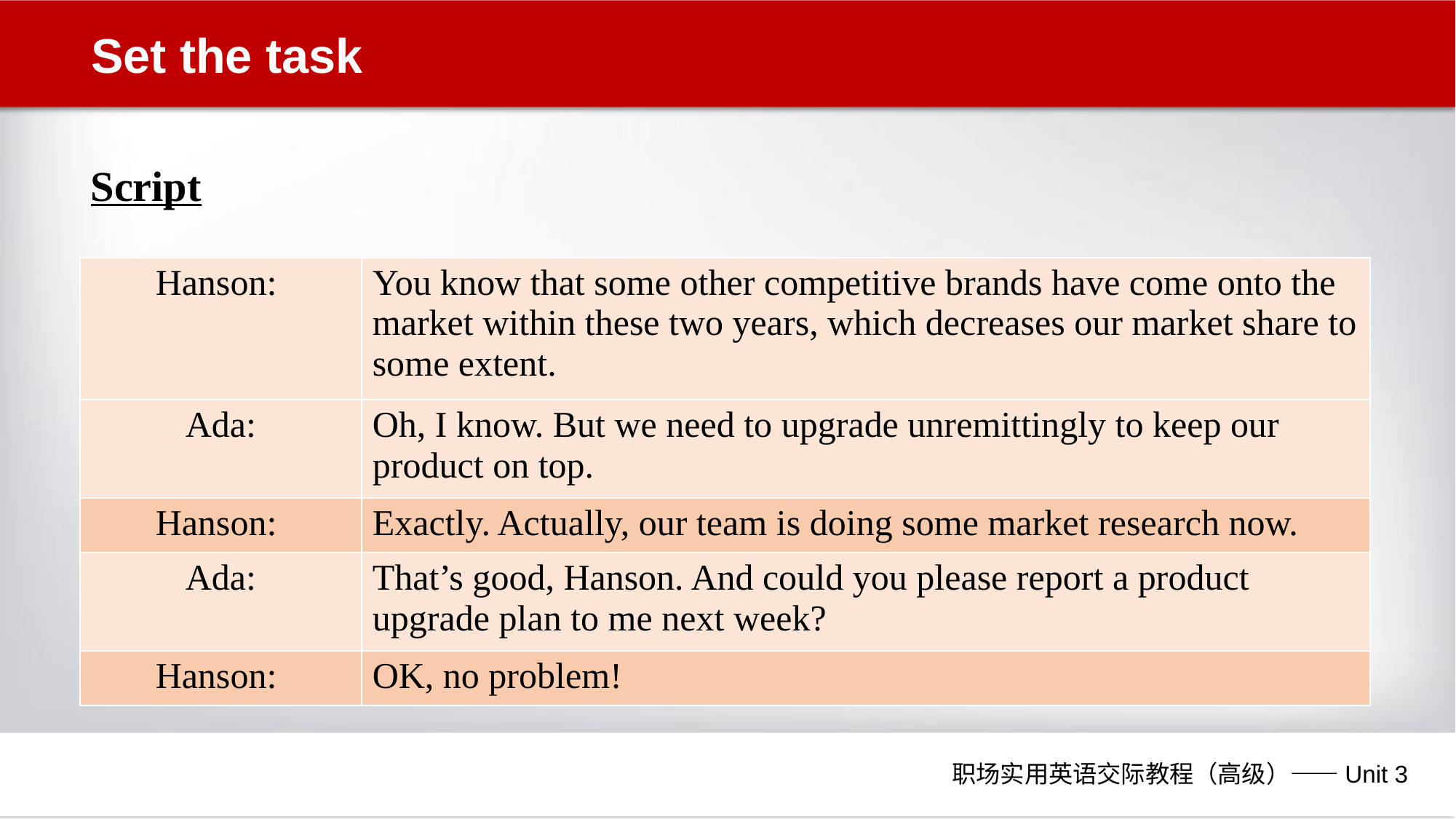

Set the task
Script
| Hanson: | You know that some other competitive brands have come onto the market within these two years, which decreases our market share to some extent. |
| --- | --- |
| Ada: | Oh, I know. But we need to upgrade unremittingly to keep our product on top. |
| Hanson: | Exactly. Actually, our team is doing some market research now. |
| Ada: | That’s good, Hanson. And could you please report a product upgrade plan to me next week? |
| Hanson: | OK, no problem! |
职场实用英语交际教程（高级）——Unit 3